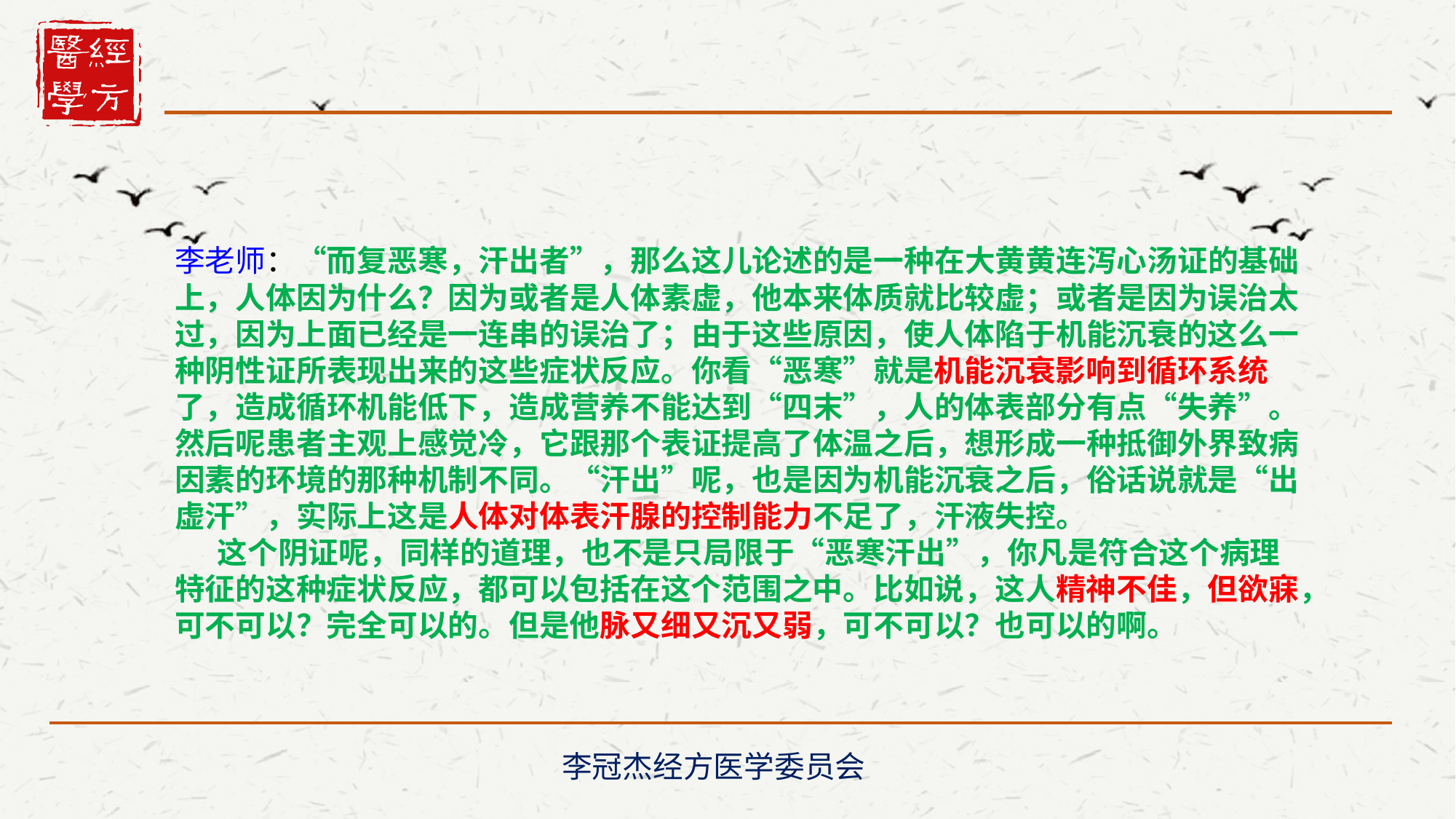

李老师：“而复恶寒，汗出者”，那么这儿论述的是一种在大黄黄连泻心汤证的基础上，人体因为什么？因为或者是人体素虚，他本来体质就比较虚；或者是因为误治太过，因为上面已经是一连串的误治了；由于这些原因，使人体陷于机能沉衰的这么一种阴性证所表现出来的这些症状反应。你看“恶寒”就是机能沉衰影响到循环系统了，造成循环机能低下，造成营养不能达到“四末”，人的体表部分有点“失养”。然后呢患者主观上感觉冷，它跟那个表证提高了体温之后，想形成一种抵御外界致病因素的环境的那种机制不同。“汗出”呢，也是因为机能沉衰之后，俗话说就是“出虚汗”，实际上这是人体对体表汗腺的控制能力不足了，汗液失控。这个阴证呢，同样的道理，也不是只局限于“恶寒汗出”，你凡是符合这个病理特征的这种症状反应，都可以包括在这个范围之中。比如说，这人精神不佳，但欲寐，可不可以？完全可以的。但是他脉又细又沉又弱，可不可以？也可以的啊。
16